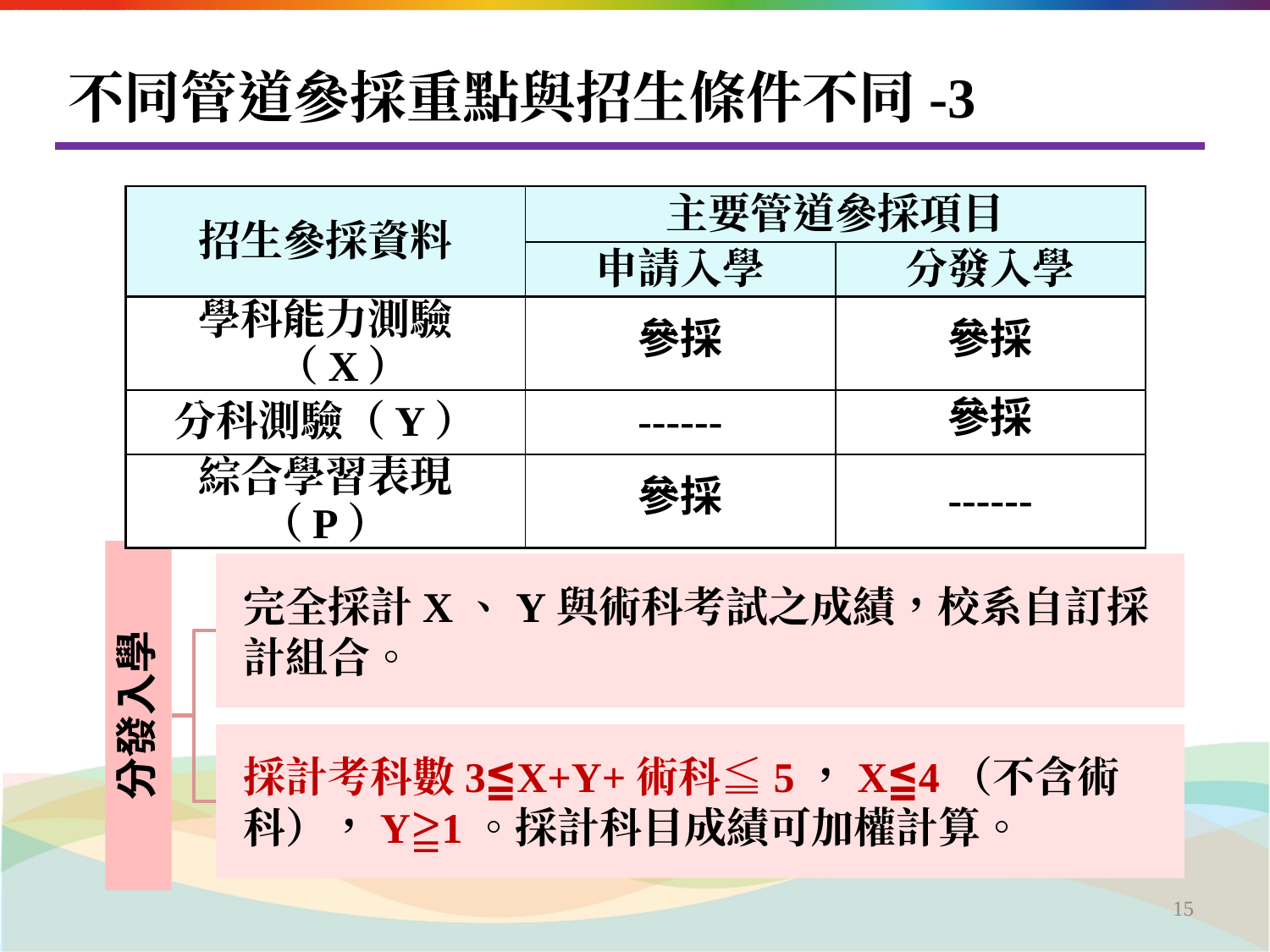

# 不同管道參採重點與招生條件不同-3
| 招生參採資料 | 主要管道參採項目 |  |
| --- | --- | --- |
|  | 申請入學 | 分發入學 |
| 學科能力測驗（X） | 參採 | 參採 |
| 分科測驗（Y） | ------ | 參採 |
| 綜合學習表現（P） | 參採 | ------ |

完全採計X、Y與術科考試之成績，校系自訂採計組合。

分發入學

採計考科數3≦X+Y+術科≦5，X≦4（不含術科），Y≧1。採計科目成績可加權計算。

15